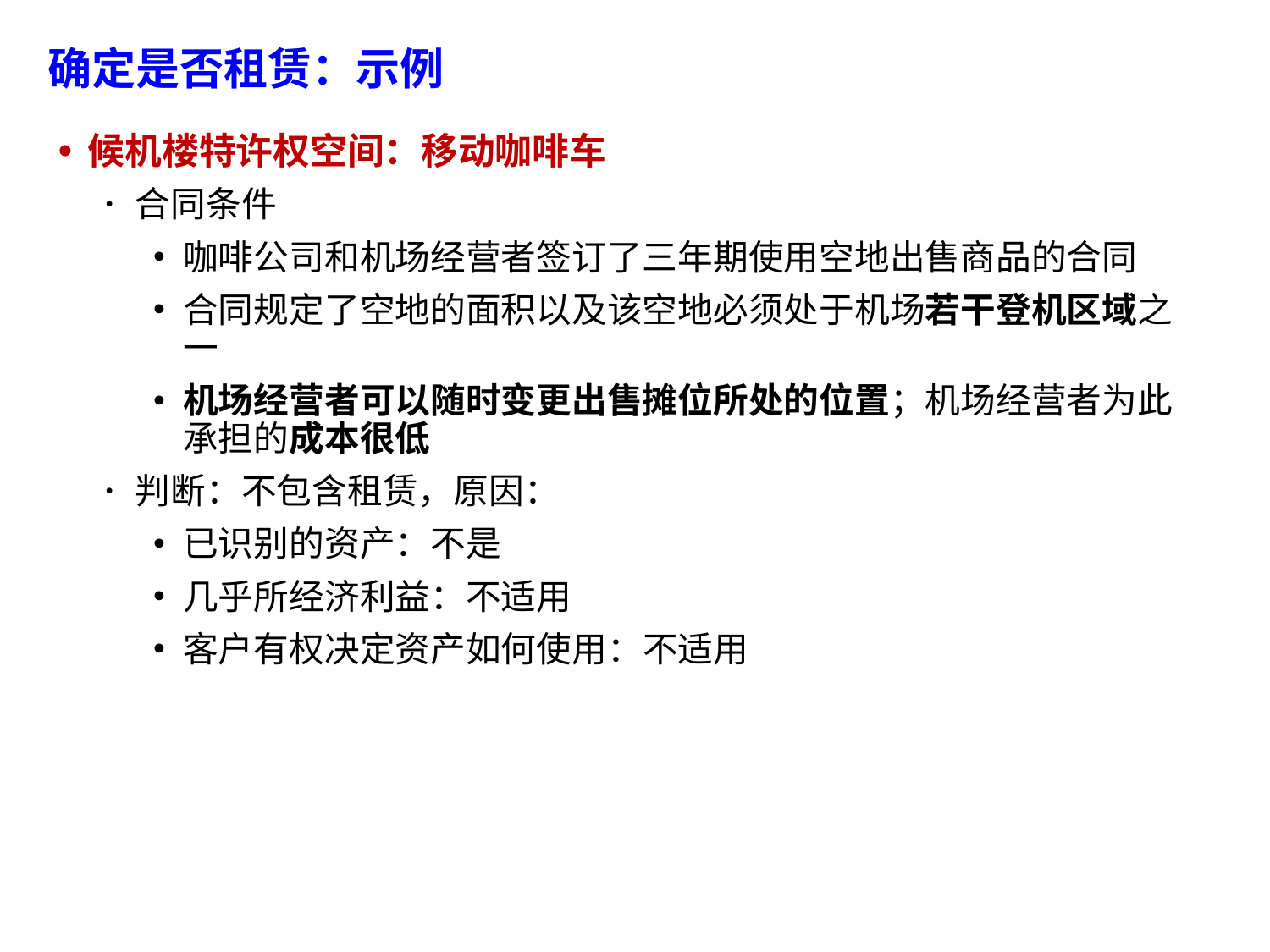

# 确定是否租赁：示例
候机楼特许权空间：移动咖啡车
合同条件
咖啡公司和机场经营者签订了三年期使用空地出售商品的合同
合同规定了空地的面积以及该空地必须处于机场若干登机区域之一
机场经营者可以随时变更出售摊位所处的位置；机场经营者为此承担的成本很低
判断：不包含租赁，原因：
已识别的资产：不是
几乎所经济利益：不适用
客户有权决定资产如何使用：不适用
24